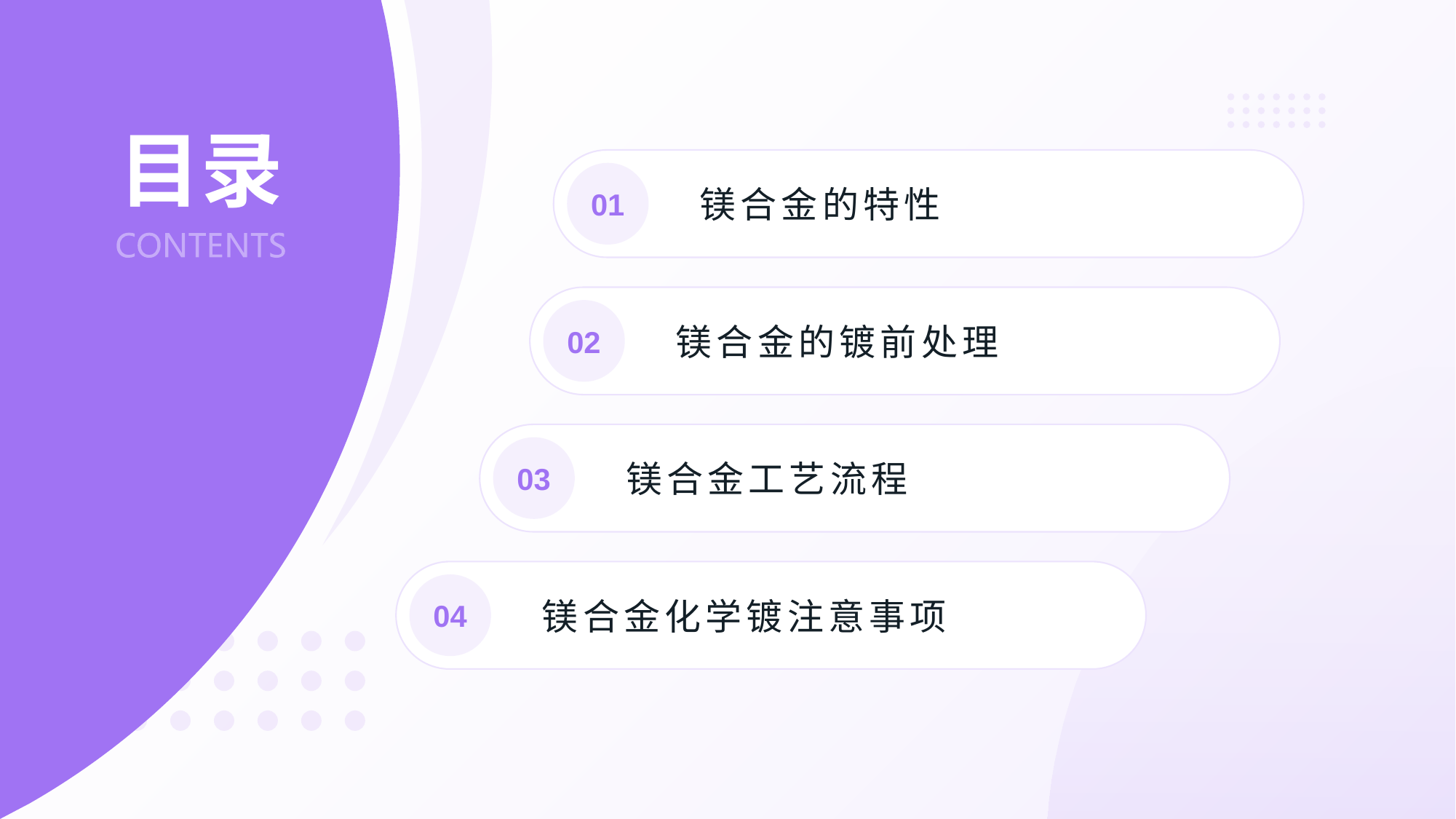

# 目录

01
镁合金的特性

02
镁合金的镀前处理

03
镁合金工艺流程

04
镁合金化学镀注意事项